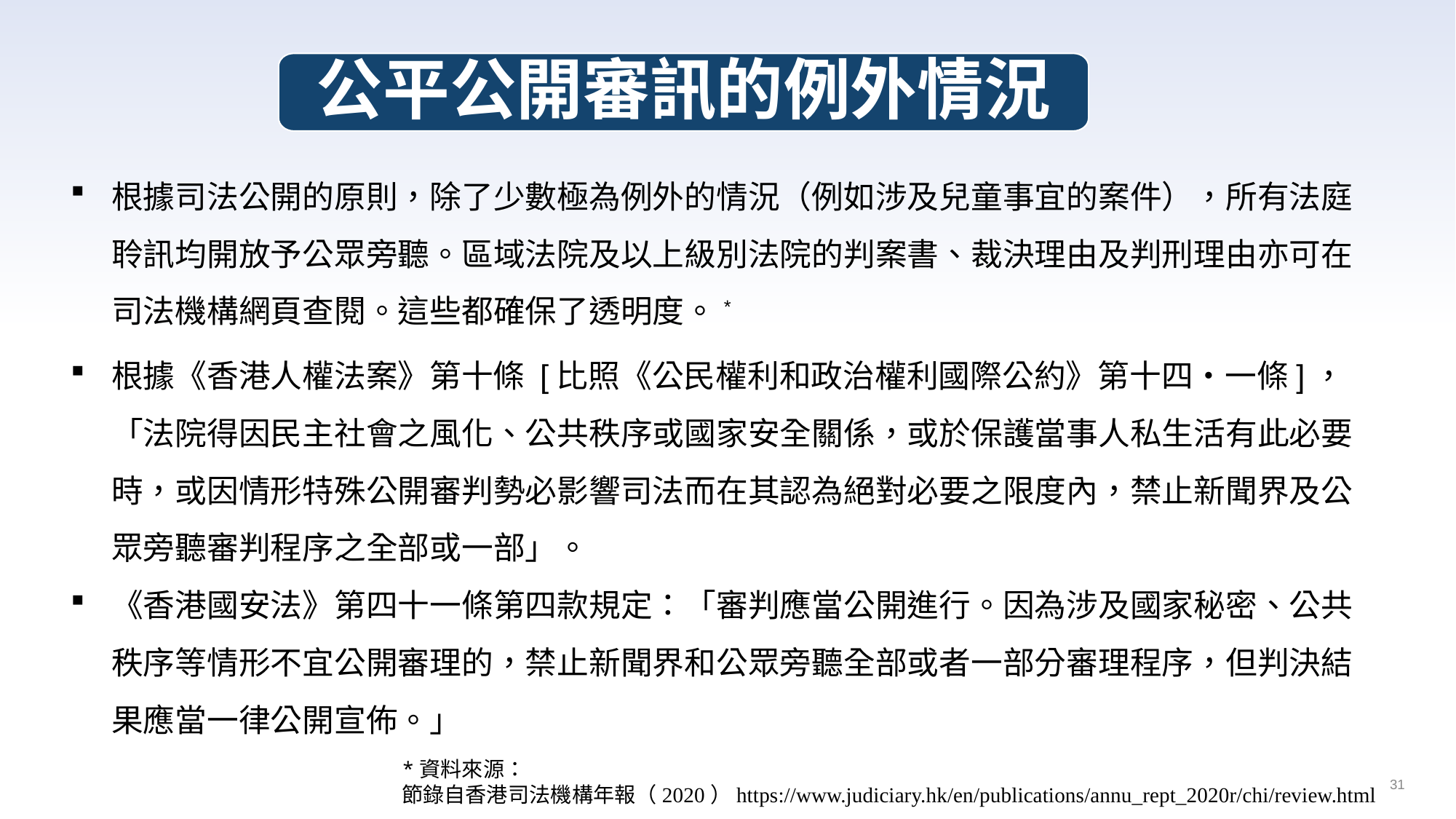

公平公開審訊的例外情況
根據司法公開的原則，除了少數極為例外的情況（例如涉及兒童事宜的案件），所有法庭聆訊均開放予公眾旁聽。區域法院及以上級別法院的判案書、裁決理由及判刑理由亦可在司法機構網頁查閱。這些都確保了透明度。*
根據《香港人權法案》第十條 [比照《公民權利和政治權利國際公約》第十四‧一條]，「法院得因民主社會之風化、公共秩序或國家安全關係，或於保護當事人私生活有此必要時，或因情形特殊公開審判勢必影響司法而在其認為絕對必要之限度內，禁止新聞界及公眾旁聽審判程序之全部或一部」。
《香港國安法》第四十一條第四款規定：「審判應當公開進行。因為涉及國家秘密、公共秩序等情形不宜公開審理的，禁止新聞界和公眾旁聽全部或者一部分審理程序，但判決結果應當一律公開宣佈。」
*資料來源：
節錄自香港司法機構年報（2020）https://www.judiciary.hk/en/publications/annu_rept_2020r/chi/review.html
31